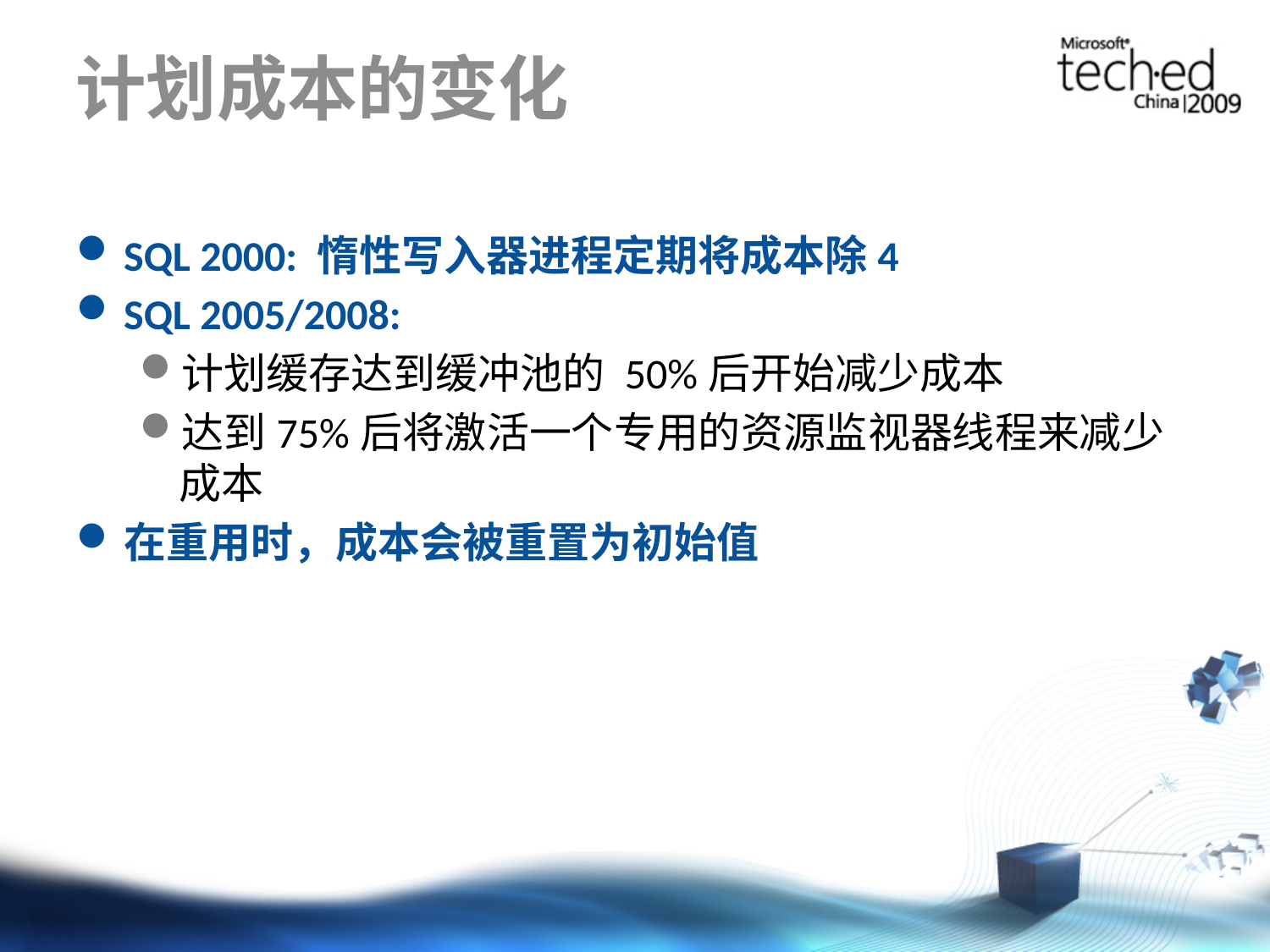

# 计划成本的变化
SQL 2000: 惰性写入器进程定期将成本除4
SQL 2005/2008:
计划缓存达到缓冲池的 50%后开始减少成本
达到75%后将激活一个专用的资源监视器线程来减少成本
在重用时，成本会被重置为初始值